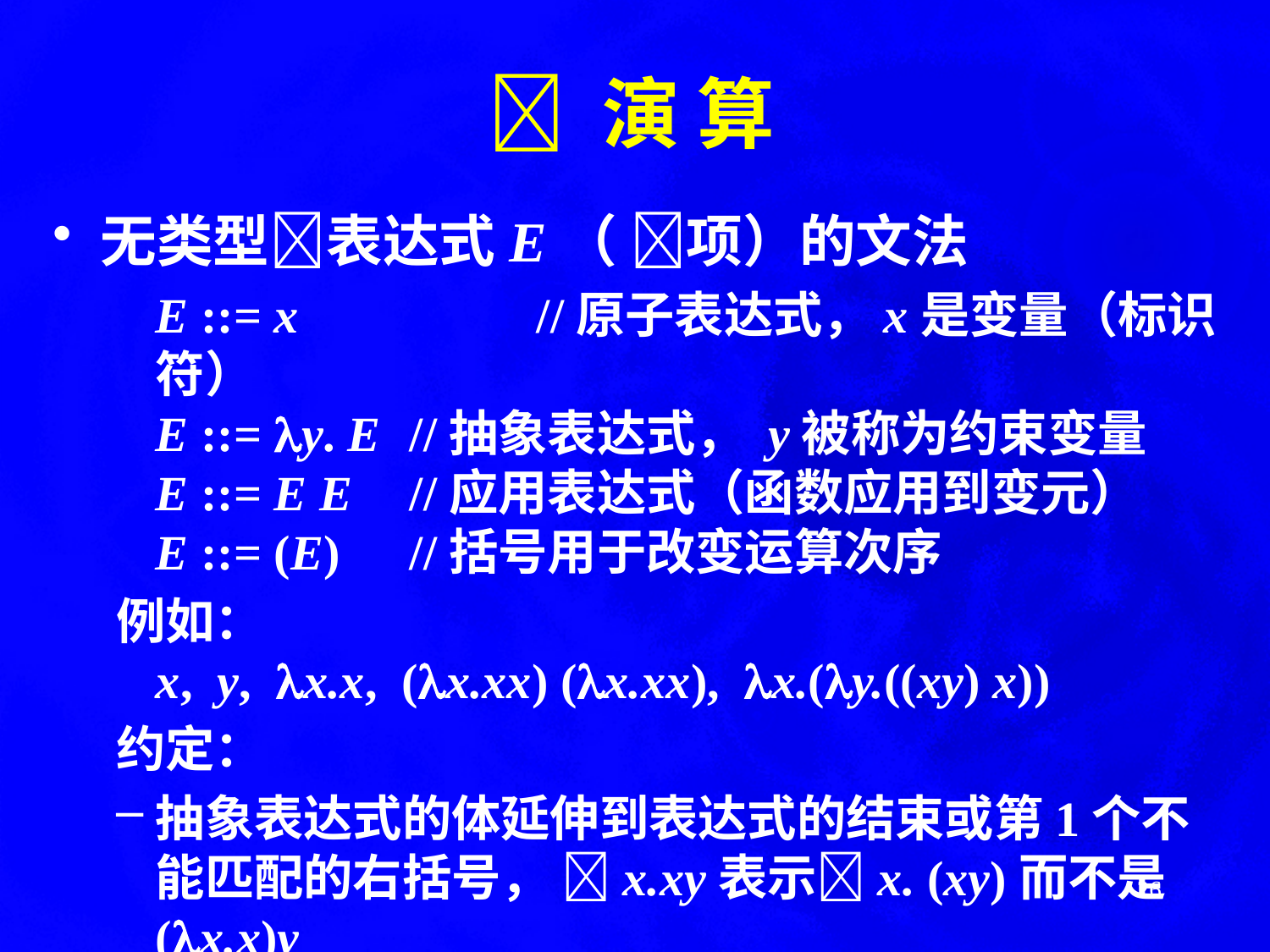

# λ 演 算
无类型λ表达式E（ λ项）的文法
	E ::= x		//原子表达式，x是变量（标识符）
	E ::= λy. E	//抽象表达式， y被称为约束变量
	E ::= E E	//应用表达式（函数应用到变元）
	E ::= (E) 	//括号用于改变运算次序
例如：
	x,  y,  λx.x,  (λx.xx) (λx.xx),  λx.(λy.((xy) x))
约定：
抽象表达式的体延伸到表达式的结束或第1个不能匹配的右括号， λx.xy表示λx. (xy)而不是(λx.x)y
并置是左结合的，如xyz表示(xy)z而不是x(yz)
26